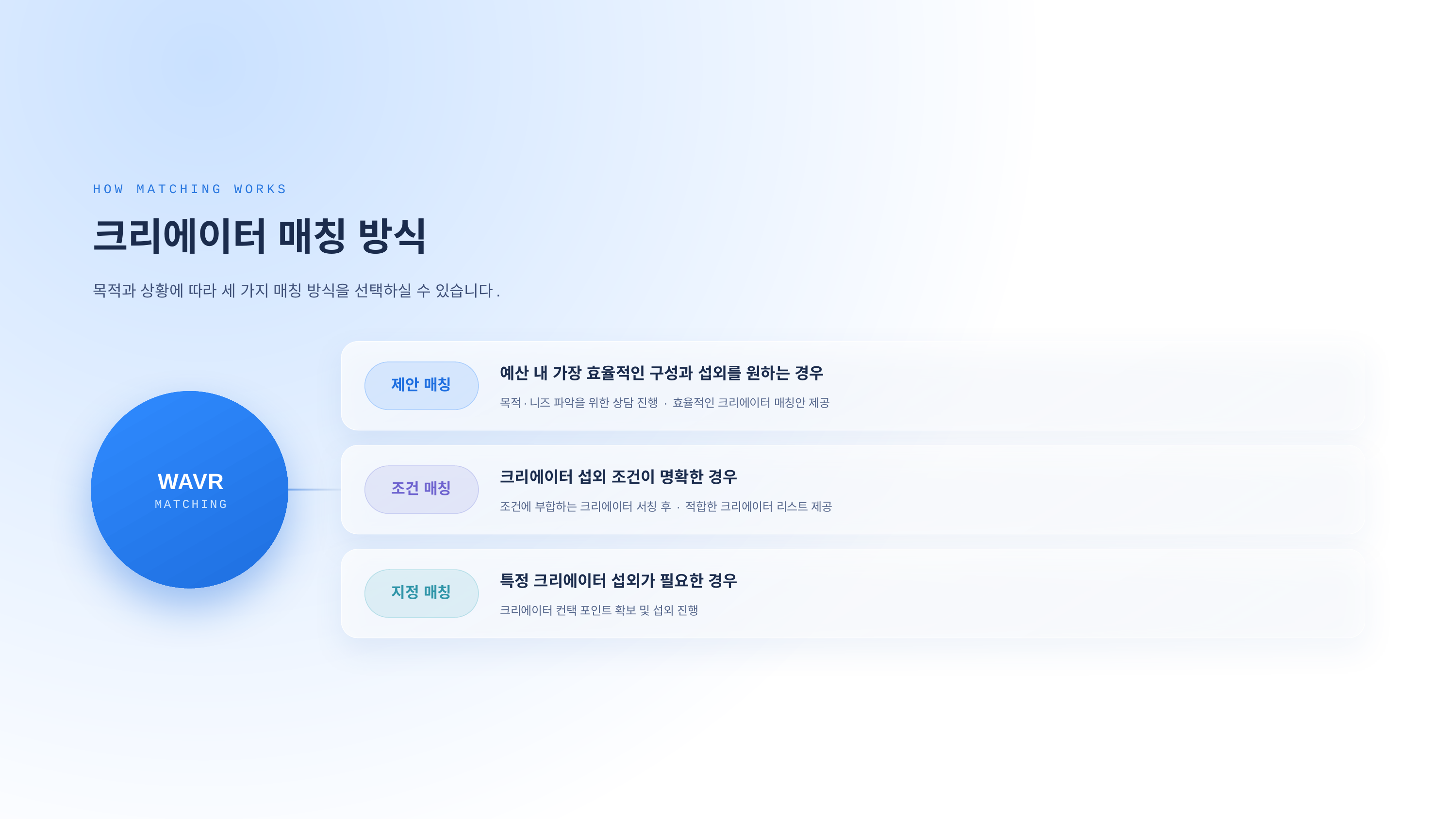

HOW MATCHING WORKS
크리에이터 매칭 방식
목적과 상황에 따라 세 가지 매칭 방식을 선택하실 수 있습니다.

예산 내 가장 효율적인 구성과 섭외를 원하는 경우
제안 매칭
목적·니즈 파악을 위한 상담 진행 · 효율적인 크리에이터 매칭안 제공

크리에이터 섭외 조건이 명확한 경우
WAVR
조건 매칭

조건에 부합하는 크리에이터 서칭 후 · 적합한 크리에이터 리스트 제공
MATCHING

특정 크리에이터 섭외가 필요한 경우
지정 매칭
크리에이터 컨택 포인트 확보 및 섭외 진행